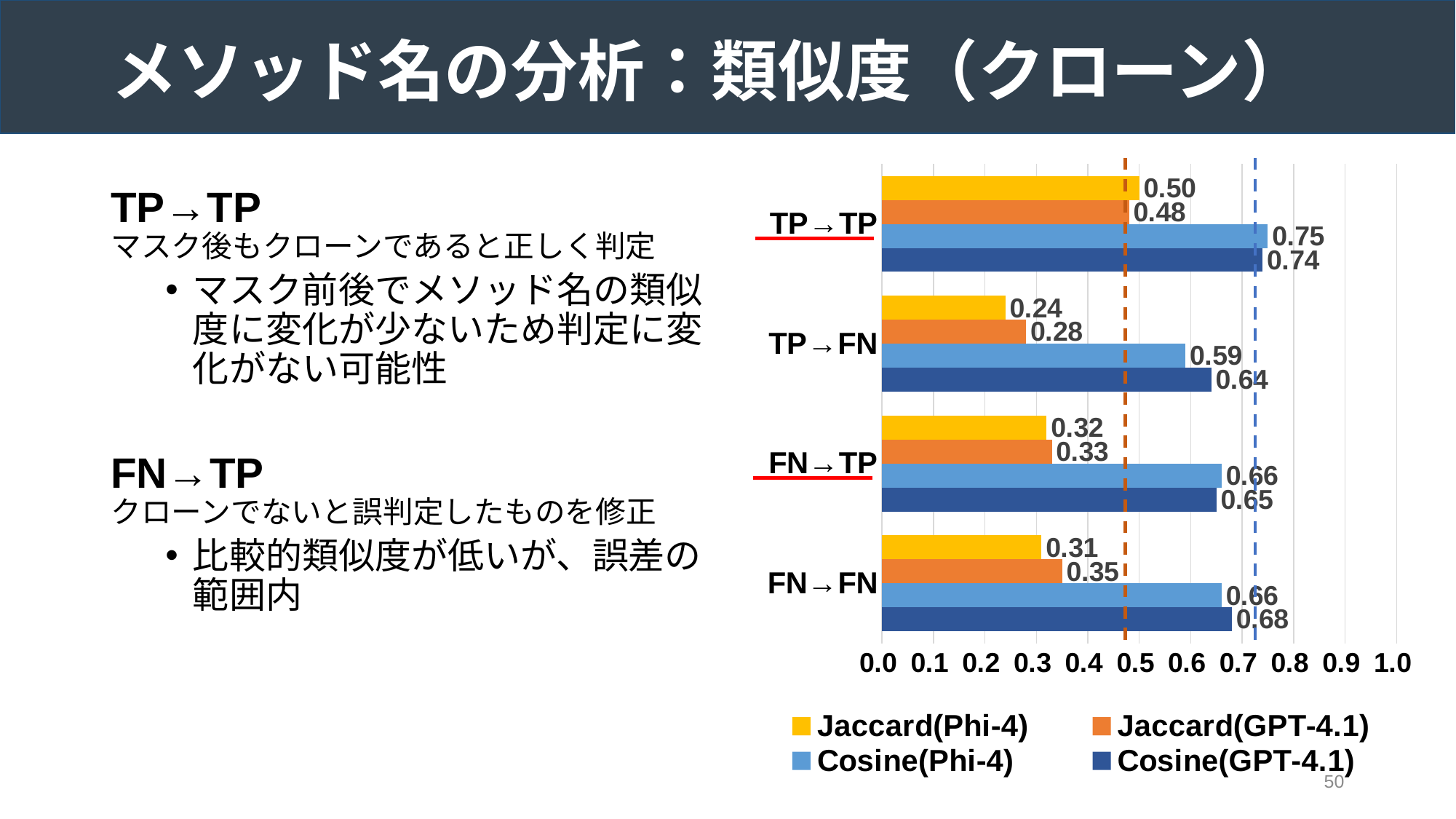

# メソッド名の分析：類似度（クローン）

### Chart

| Category | Cosine(GPT-4.1) | Cosine(Phi-4) | Jaccard(GPT-4.1) | Jaccard(Phi-4) |
|---|---|---|---|---|
| FN→FN | 0.68 | 0.66 | 0.35 | 0.31 |
| FN→TP | 0.65 | 0.66 | 0.33 | 0.32 |
| TP→FN | 0.64 | 0.59 | 0.28 | 0.24 |
| TP→TP | 0.74 | 0.75 | 0.48 | 0.5 |
TP→TP
マスク後もクローンであると正しく判定
マスク前後でメソッド名の類似度に変化が少ないため判定に変化がない可能性

FN→TP
クローンでないと誤判定したものを修正
比較的類似度が低いが、誤差の
範囲内
50